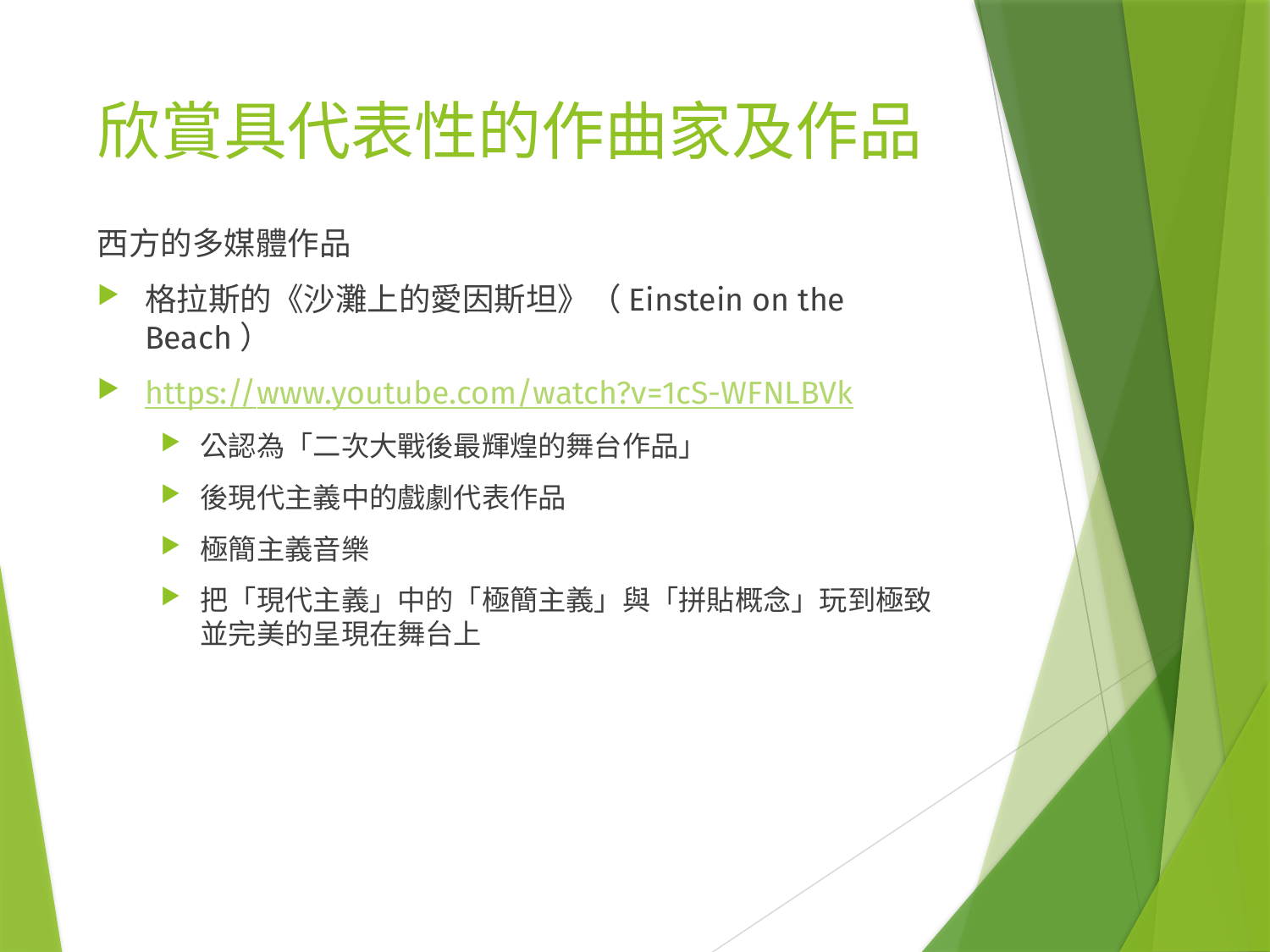

# 欣賞具代表性的作曲家及作品
西方的多媒體作品
格拉斯的《沙灘上的愛因斯坦》（Einstein on the Beach）
https://www.youtube.com/watch?v=1cS-WFNLBVk
公認為「二次大戰後最輝煌的舞台作品」
後現代主義中的戲劇代表作品
極簡主義音樂
把「現代主義」中的「極簡主義」與「拼貼概念」玩到極致並完美的呈現在舞台上